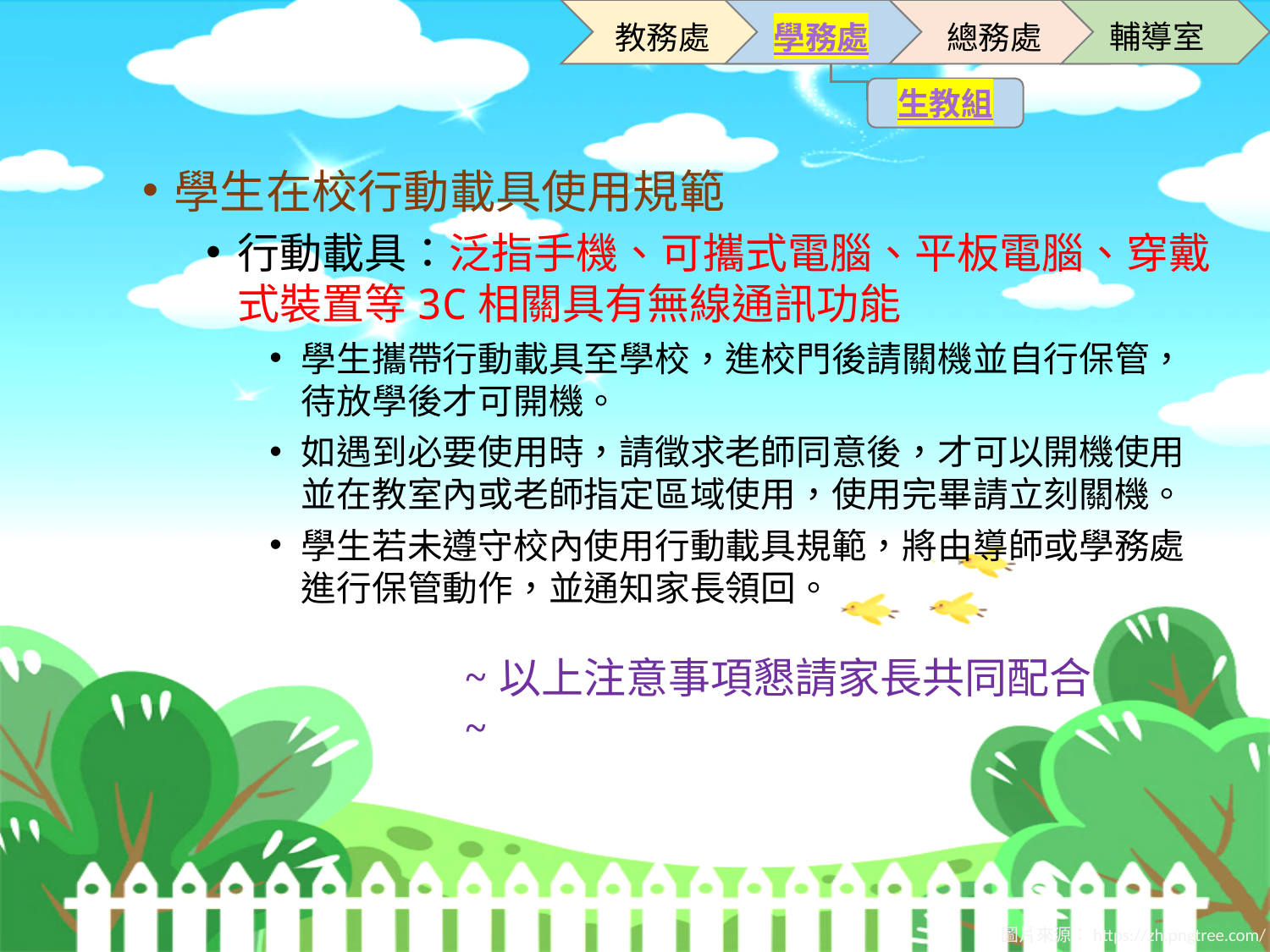

輔導室
教務處
學務處
總務處
生教組
學生在校行動載具使用規範
行動載具：泛指手機、可攜式電腦、平板電腦、穿戴式裝置等3C相關具有無線通訊功能
學生攜帶行動載具至學校，進校門後請關機並自行保管，待放學後才可開機。
如遇到必要使用時，請徵求老師同意後，才可以開機使用並在教室內或老師指定區域使用，使用完畢請立刻關機。
學生若未遵守校內使用行動載具規範，將由導師或學務處進行保管動作，並通知家長領回。

~以上注意事項懇請家長共同配合~